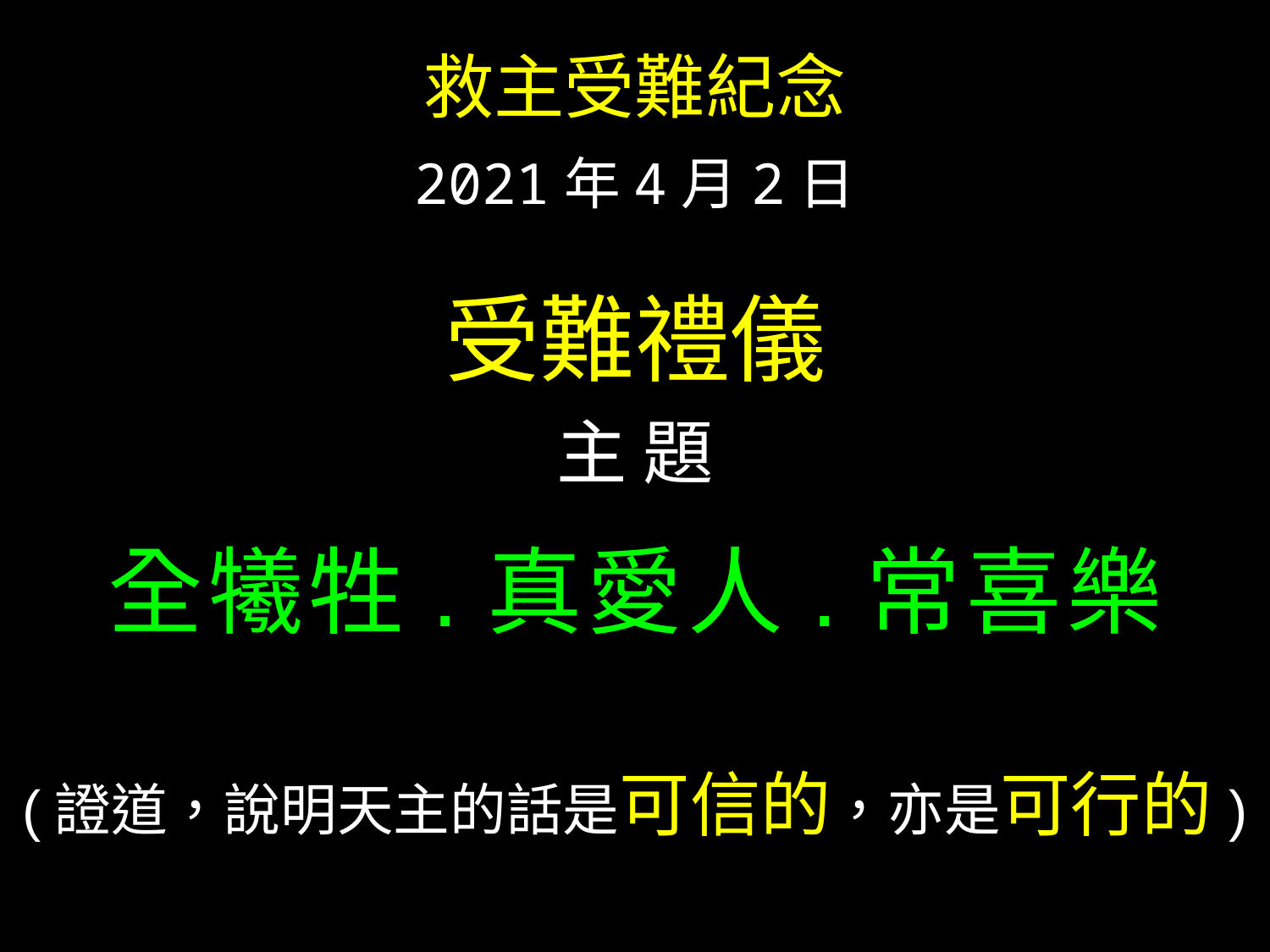

救主受難紀念
2021年4月2日

受難禮儀
主 題
全犧牲.真愛人.常喜樂

(證道，說明天主的話是可信的，亦是可行的)